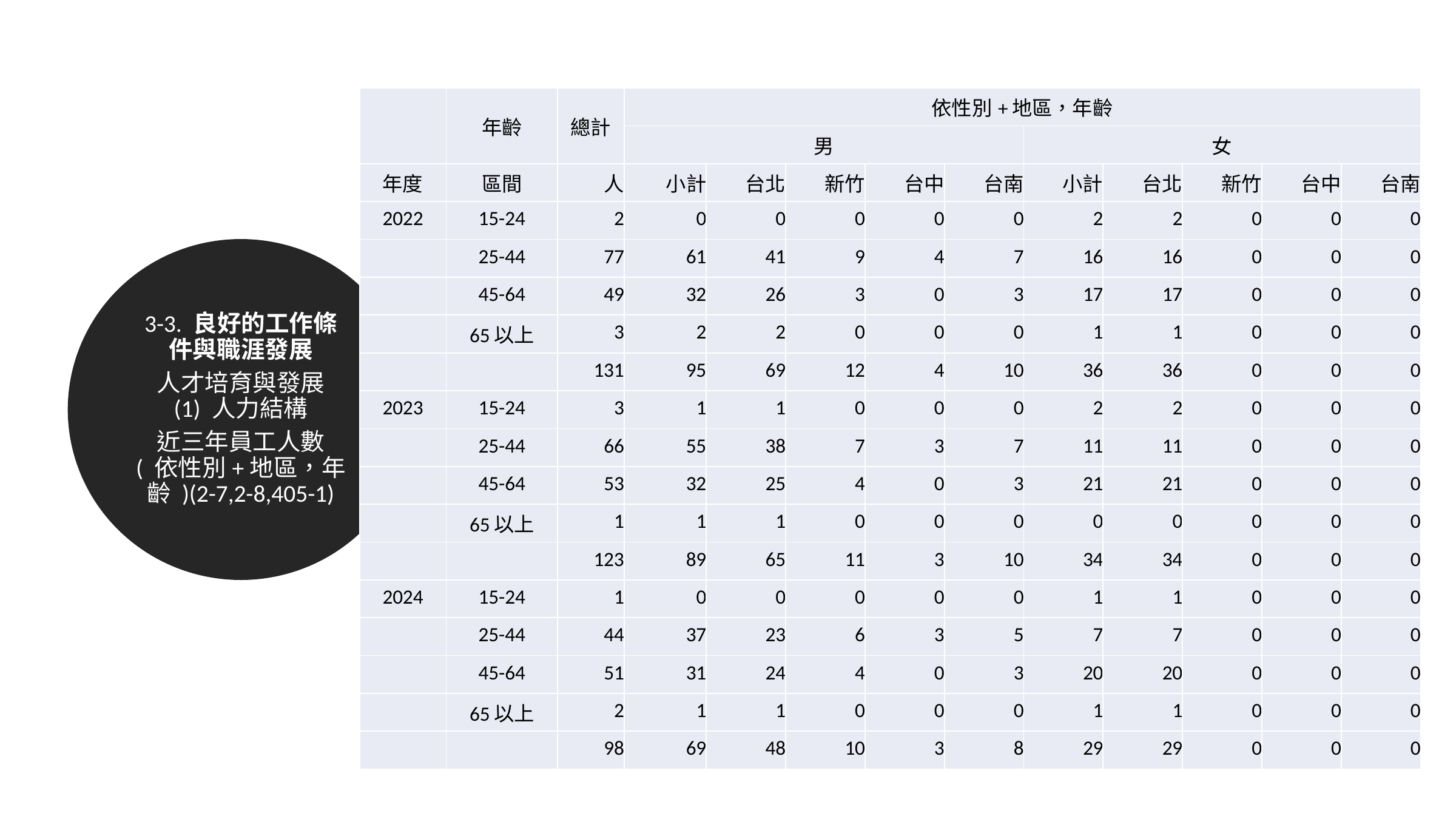

|  | 年齡 | 總計 | 依性別+地區，年齡 |  |  |  |  |  |  |  |  |  |
| --- | --- | --- | --- | --- | --- | --- | --- | --- | --- | --- | --- | --- |
|  |  |  | 男 |  |  |  |  | 女 |  |  |  |  |
| 年度 | 區間 | 人 | 小計 | 台北 | 新竹 | 台中 | 台南 | 小計 | 台北 | 新竹 | 台中 | 台南 |
| 2022 | 15-24 | 2 | 0 | 0 | 0 | 0 | 0 | 2 | 2 | 0 | 0 | 0 |
|  | 25-44 | 77 | 61 | 41 | 9 | 4 | 7 | 16 | 16 | 0 | 0 | 0 |
|  | 45-64 | 49 | 32 | 26 | 3 | 0 | 3 | 17 | 17 | 0 | 0 | 0 |
|  | 65以上 | 3 | 2 | 2 | 0 | 0 | 0 | 1 | 1 | 0 | 0 | 0 |
|  |  | 131 | 95 | 69 | 12 | 4 | 10 | 36 | 36 | 0 | 0 | 0 |
| 2023 | 15-24 | 3 | 1 | 1 | 0 | 0 | 0 | 2 | 2 | 0 | 0 | 0 |
|  | 25-44 | 66 | 55 | 38 | 7 | 3 | 7 | 11 | 11 | 0 | 0 | 0 |
|  | 45-64 | 53 | 32 | 25 | 4 | 0 | 3 | 21 | 21 | 0 | 0 | 0 |
|  | 65以上 | 1 | 1 | 1 | 0 | 0 | 0 | 0 | 0 | 0 | 0 | 0 |
|  |  | 123 | 89 | 65 | 11 | 3 | 10 | 34 | 34 | 0 | 0 | 0 |
| 2024 | 15-24 | 1 | 0 | 0 | 0 | 0 | 0 | 1 | 1 | 0 | 0 | 0 |
|  | 25-44 | 44 | 37 | 23 | 6 | 3 | 5 | 7 | 7 | 0 | 0 | 0 |
|  | 45-64 | 51 | 31 | 24 | 4 | 0 | 3 | 20 | 20 | 0 | 0 | 0 |
|  | 65以上 | 2 | 1 | 1 | 0 | 0 | 0 | 1 | 1 | 0 | 0 | 0 |
|  |  | 98 | 69 | 48 | 10 | 3 | 8 | 29 | 29 | 0 | 0 | 0 |
3-3. 良好的工作條件與職涯發展
人才培育與發展
(1) 人力結構
近三年員工人數 ( 依性別+地區，年齡 )(2-7,2-8,405-1)